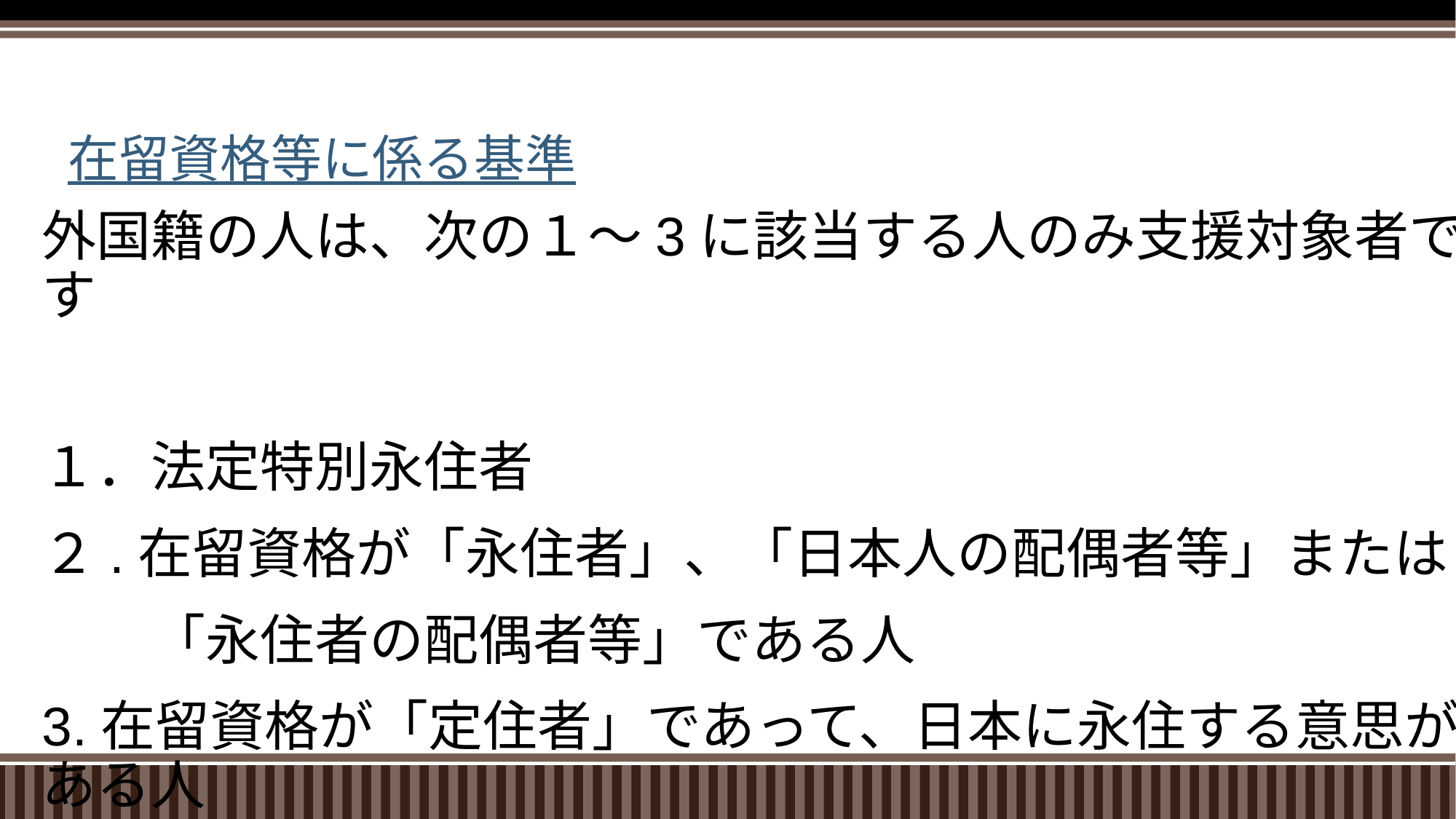

# 在留資格等に係る基準
外国籍の人は、次の１～3に該当する人のみ支援対象者です

１．法定特別永住者
２.在留資格が「永住者」、「日本人の配偶者等」または
　　「永住者の配偶者等」である人
3.在留資格が「定住者」であって、日本に永住する意思がある人